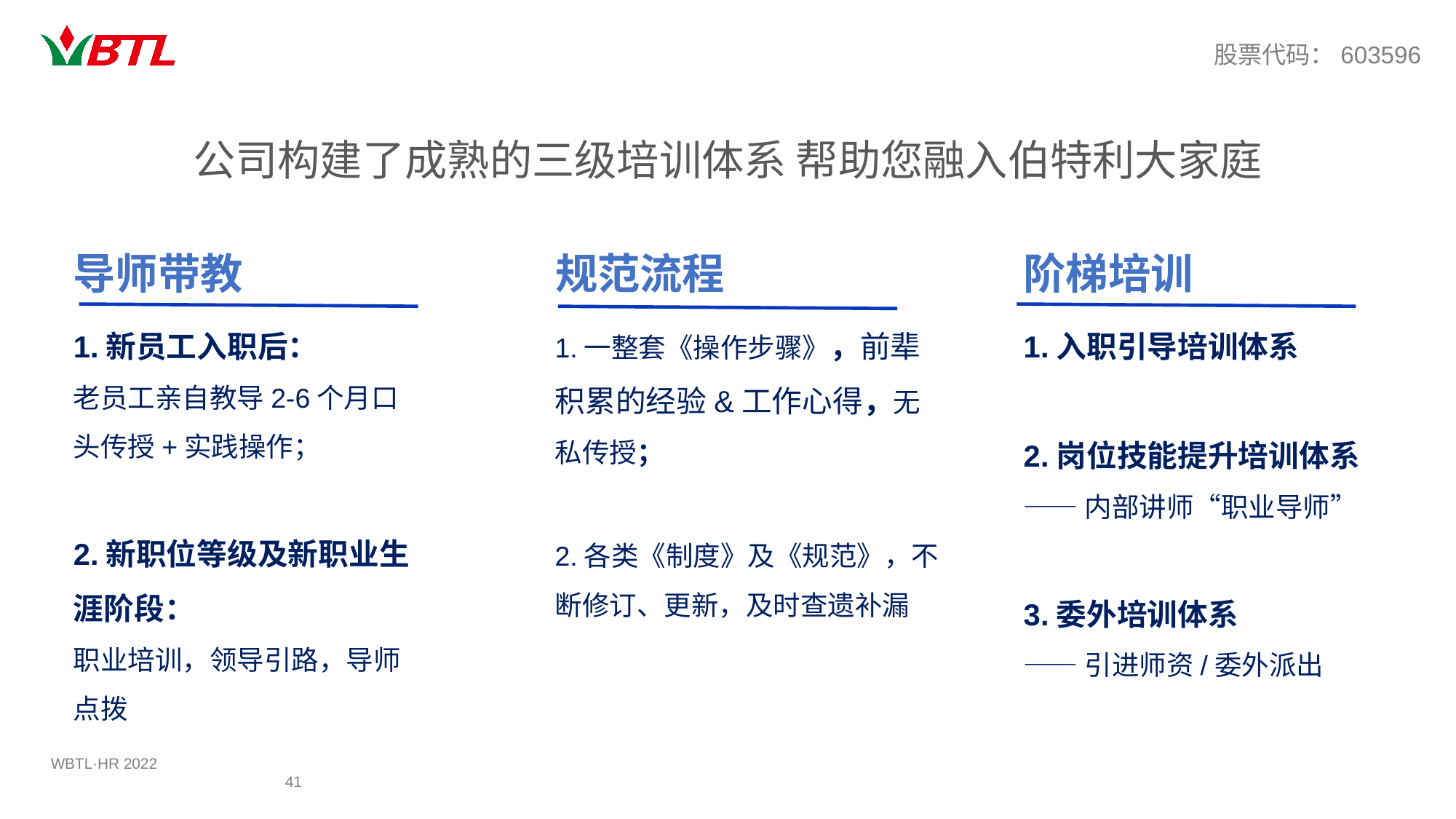

公司构建了成熟的三级培训体系 帮助您融入伯特利大家庭

导师带教
规范流程
阶梯培训
1.新员工入职后：
老员工亲自教导2-6个月口头传授+实践操作；

2.新职位等级及新职业生涯阶段：
职业培训，领导引路，导师点拨
1.一整套《操作步骤》，前辈积累的经验&工作心得，无私传授；

2.各类《制度》及《规范》，不断修订、更新，及时查遗补漏

1.入职引导培训体系

2.岗位技能提升培训体系
——内部讲师“职业导师”

3.委外培训体系
——引进师资/委外派出